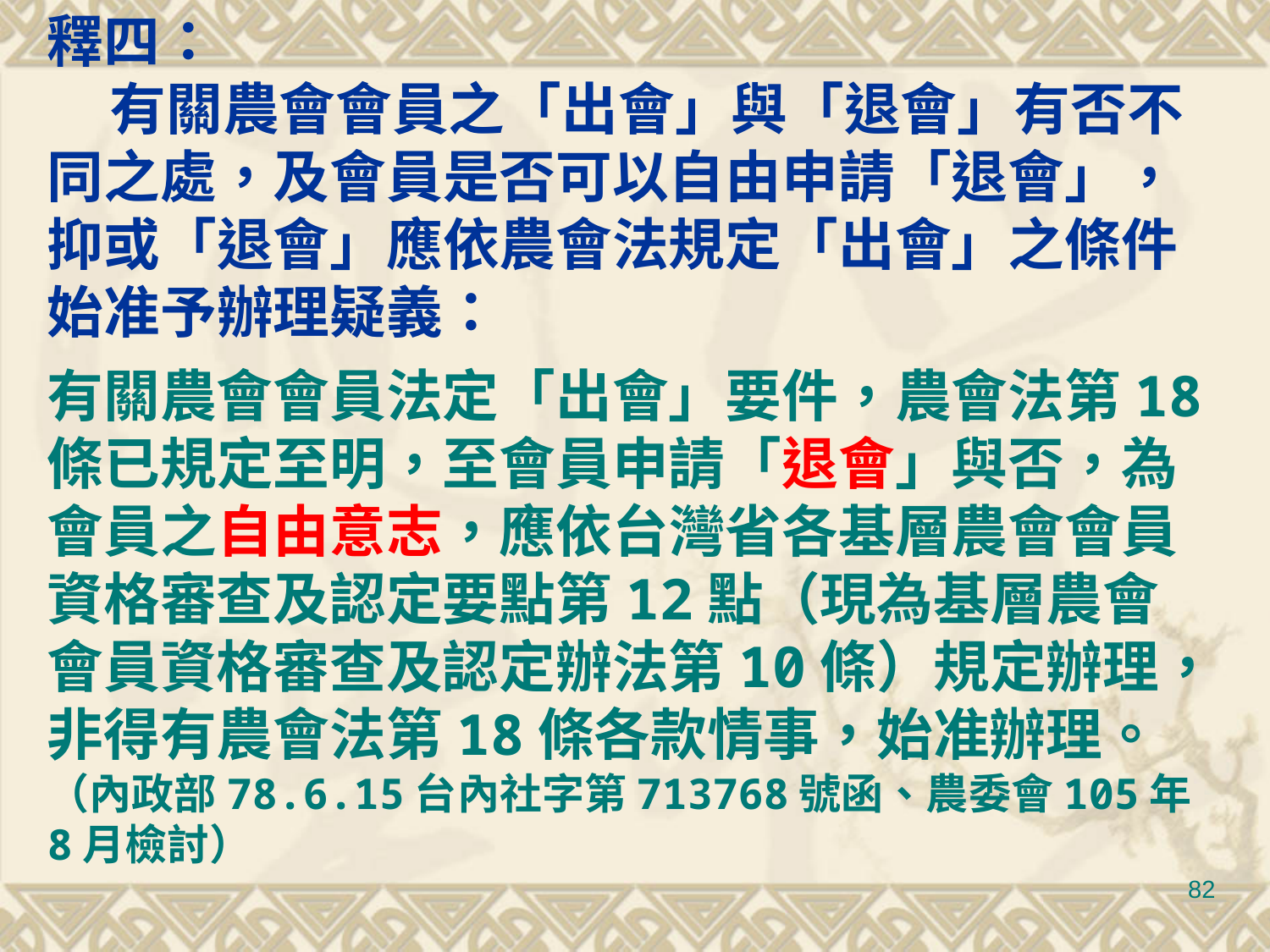

釋四：
有關農會會員之「出會」與「退會」有否不同之處，及會員是否可以自由申請「退會」，抑或「退會」應依農會法規定「出會」之條件始准予辦理疑義：
有關農會會員法定「出會」要件，農會法第18條已規定至明，至會員申請「退會」與否，為會員之自由意志，應依台灣省各基層農會會員資格審查及認定要點第12點（現為基層農會會員資格審查及認定辦法第10條）規定辦理，非得有農會法第18條各款情事，始准辦理。
（內政部78.6.15台內社字第713768號函、農委會105年8月檢討）
82